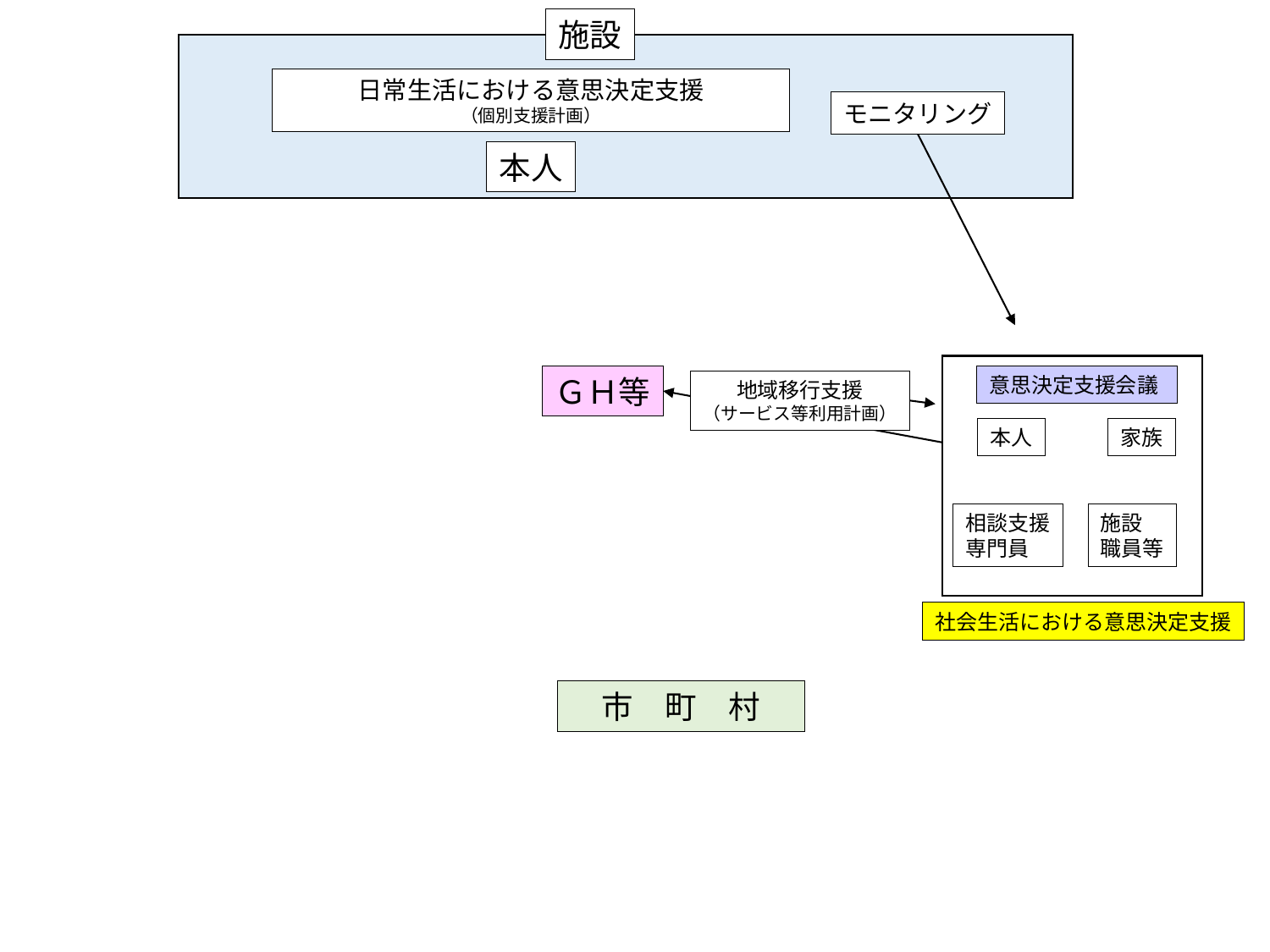

施設

日常生活における意思決定支援
（個別支援計画）
モニタリング
本人

意思決定支援会議
ＧＨ等
地域移行支援
（サービス等利用計画）
家族
本人
相談支援
専門員
施設
職員等
社会生活における意思決定支援
　市　町　村